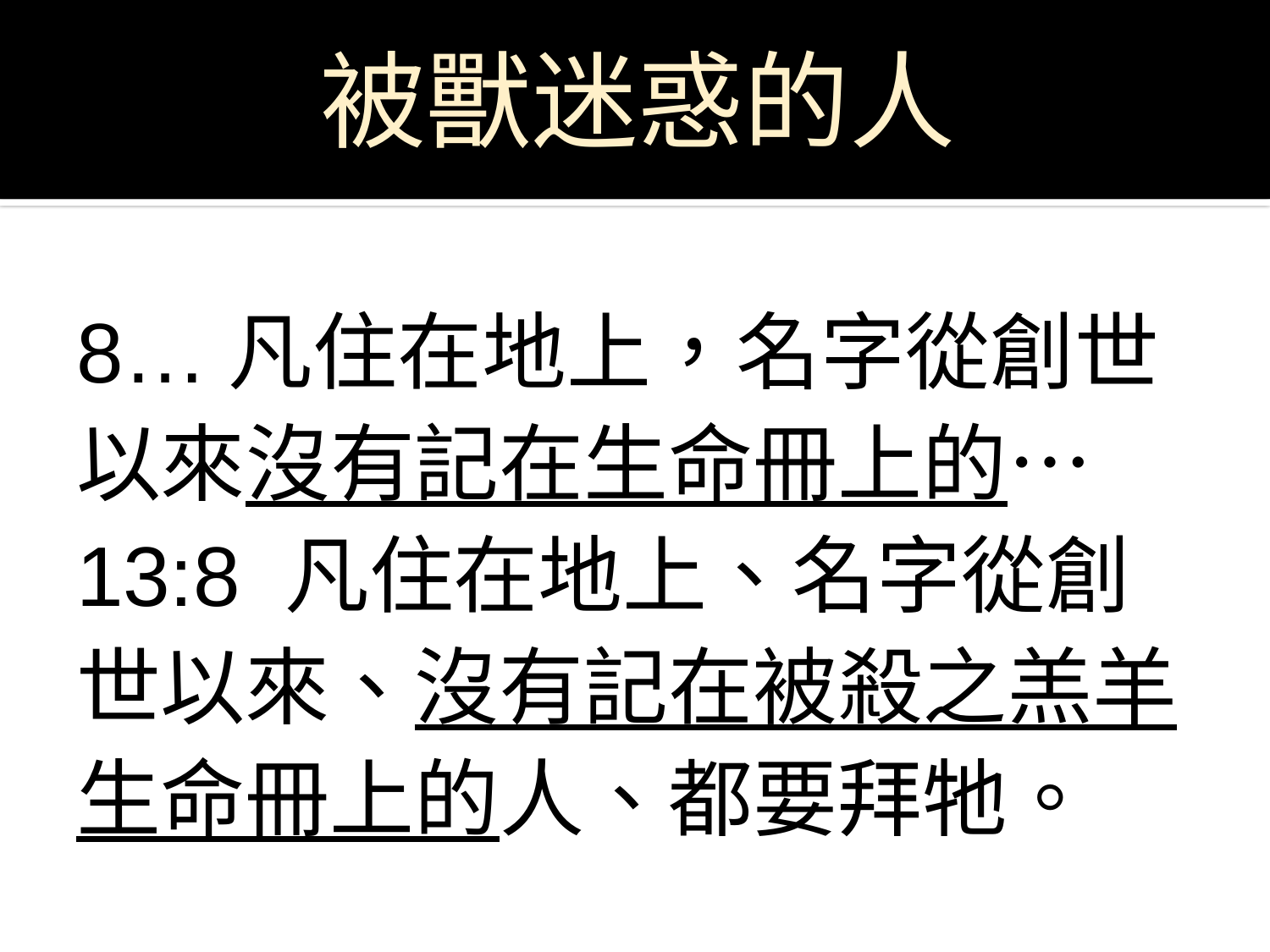

# 被獸迷惑的人
8…凡住在地上，名字從創世以來沒有記在生命冊上的… 13:8 凡住在地上、名字從創世以來、沒有記在被殺之羔羊生命冊上的人、都要拜牠。